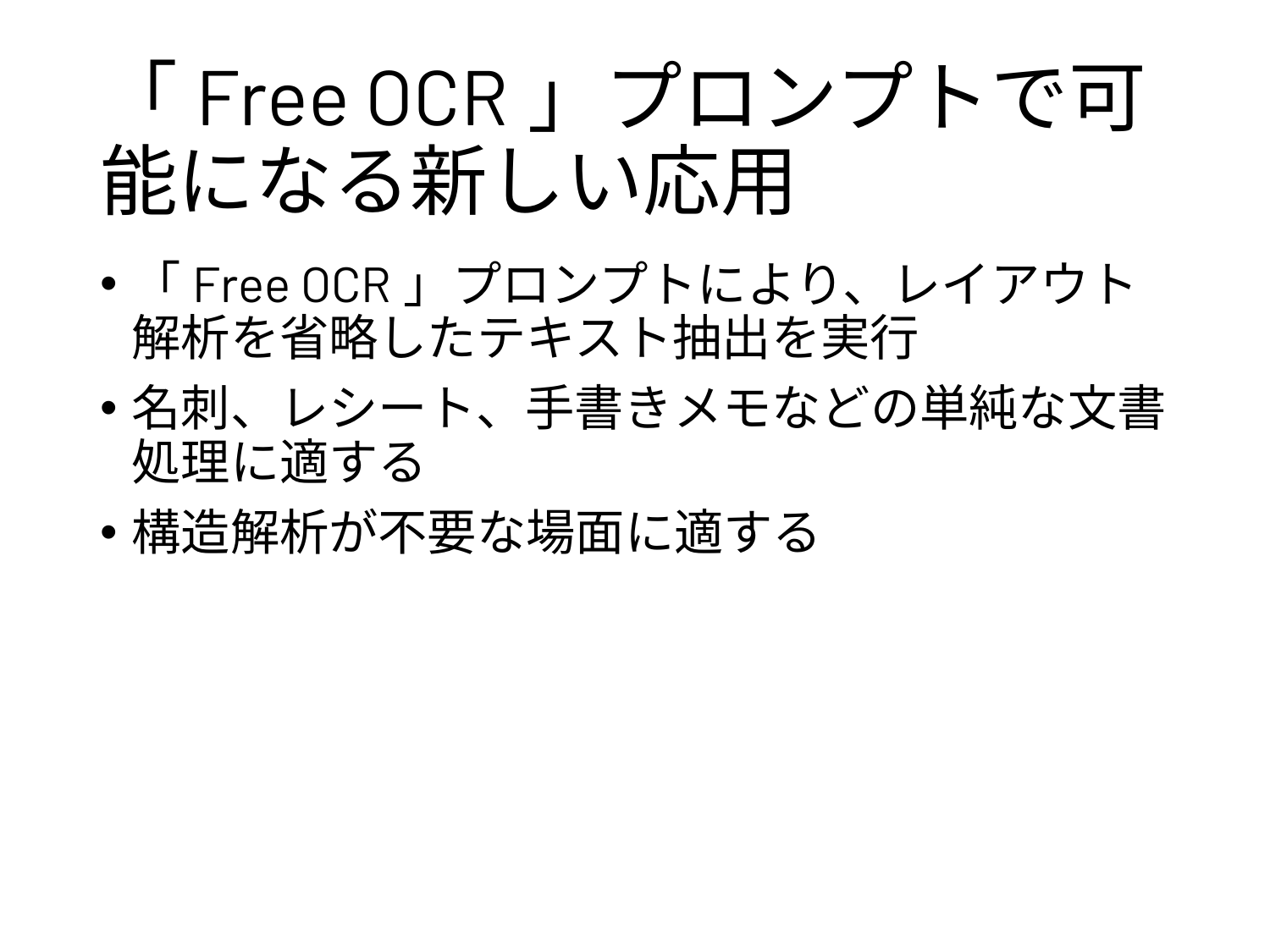

# 「Free OCR」プロンプトで可能になる新しい応用
「Free OCR」プロンプトにより、レイアウト解析を省略したテキスト抽出を実行
名刺、レシート、手書きメモなどの単純な文書処理に適する
構造解析が不要な場面に適する